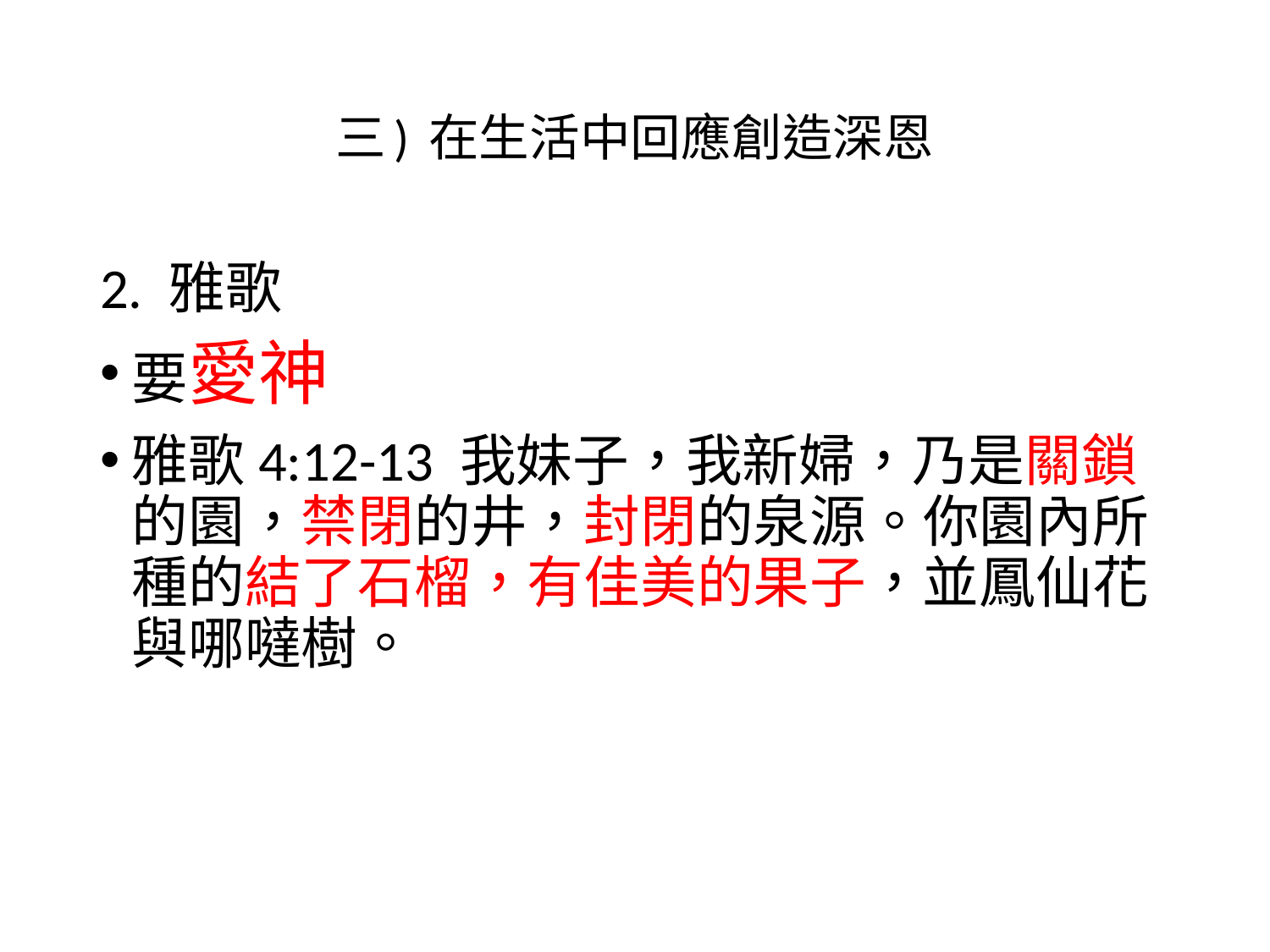

# 三) 在生活中回應創造深恩
2. 雅歌
要愛神
雅歌4:12-13 我妹子，我新婦，乃是關鎖的園，禁閉的井，封閉的泉源。你園內所種的結了石榴，有佳美的果子，並鳳仙花與哪噠樹。